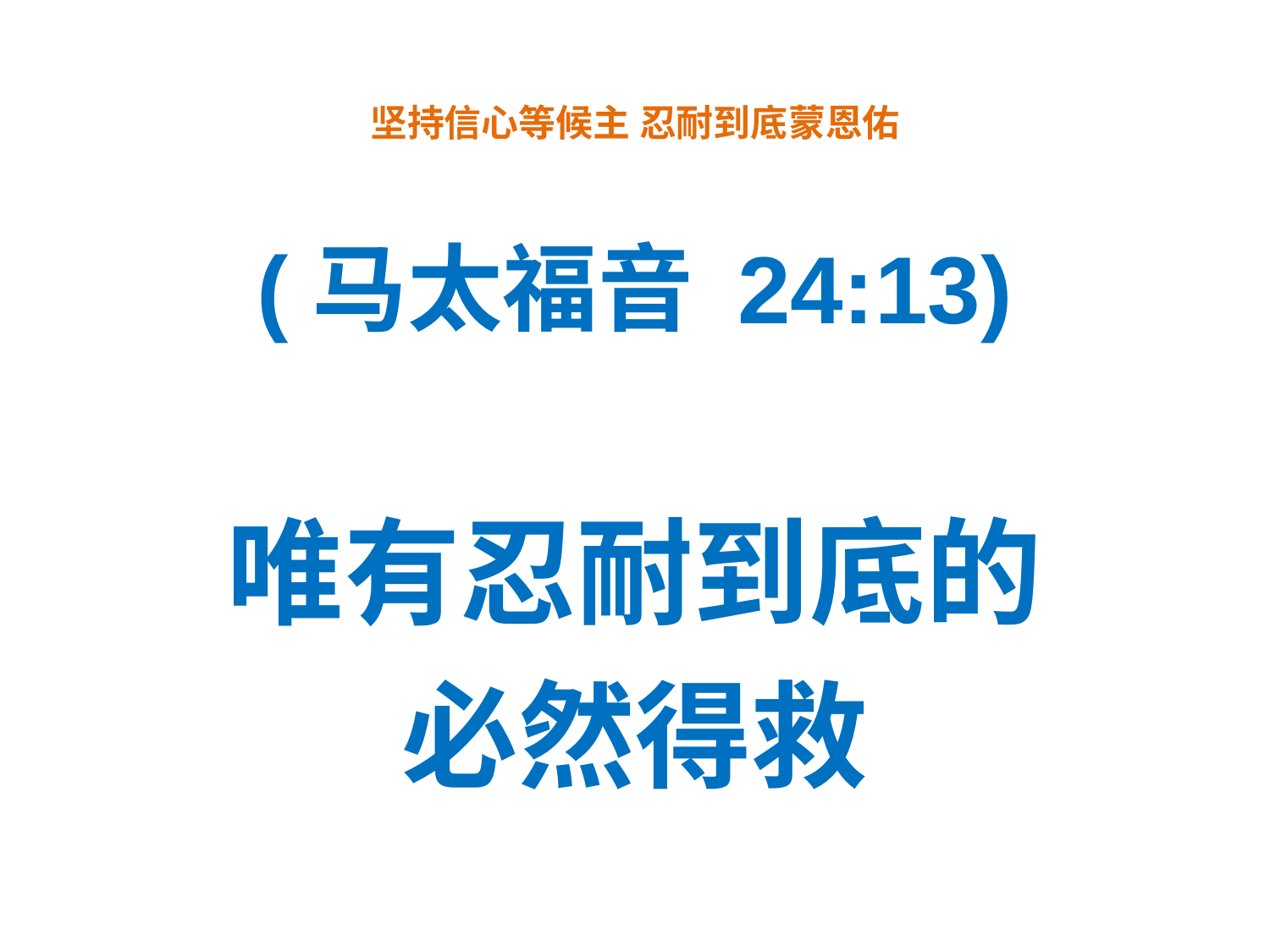

# 坚持信心等候主 忍耐到底蒙恩佑
(马太福音 24:13)

唯有忍耐到底的
必然得救